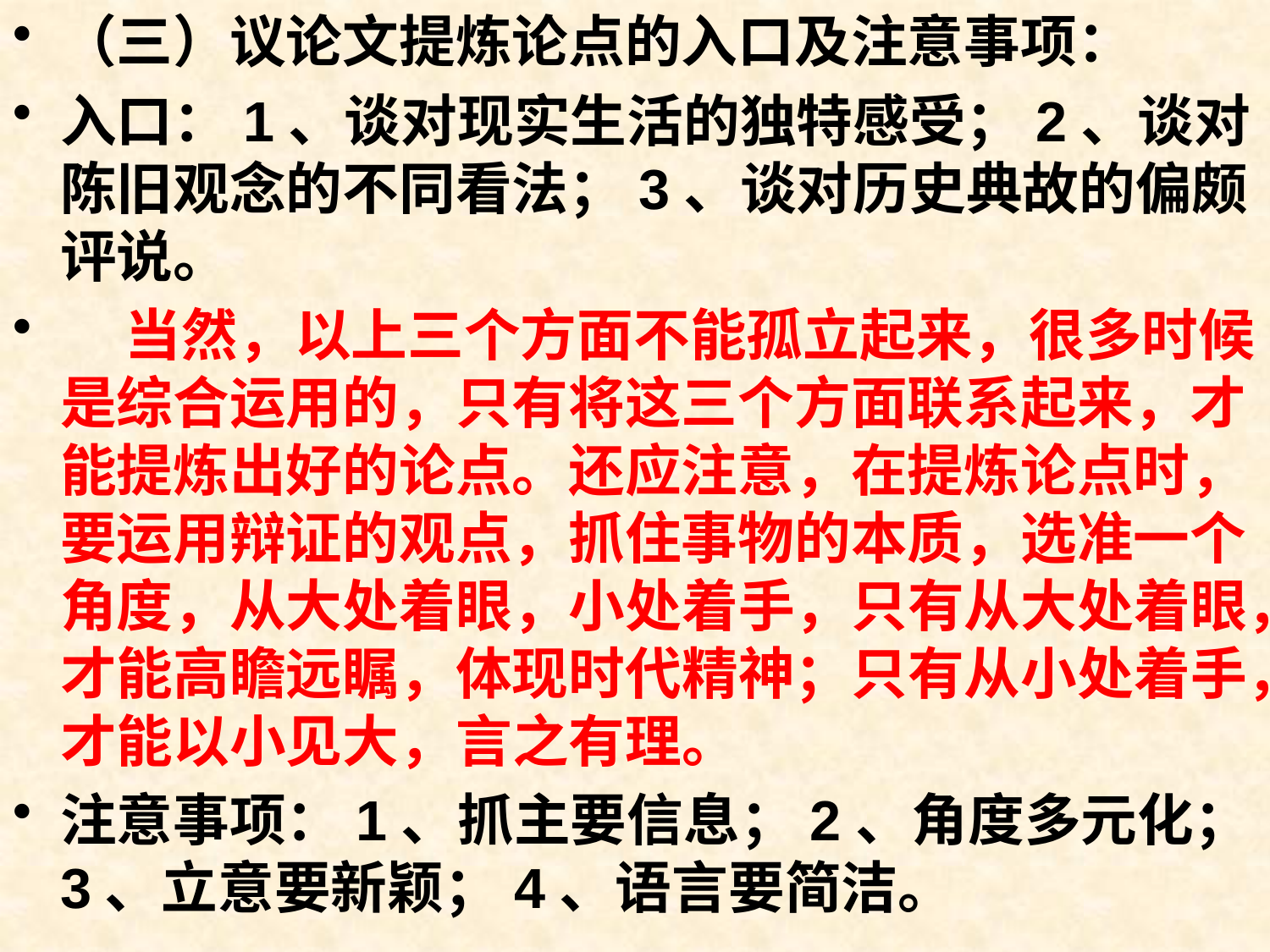

（三）议论文提炼论点的入口及注意事项：
入口：1、谈对现实生活的独特感受；2、谈对陈旧观念的不同看法；3、谈对历史典故的偏颇评说。
    当然，以上三个方面不能孤立起来，很多时候是综合运用的，只有将这三个方面联系起来，才能提炼出好的论点。还应注意，在提炼论点时，要运用辩证的观点，抓住事物的本质，选准一个角度，从大处着眼，小处着手，只有从大处着眼，才能高瞻远瞩，体现时代精神；只有从小处着手，才能以小见大，言之有理。
注意事项：1、抓主要信息；2、角度多元化；3、立意要新颖；4、语言要简洁。